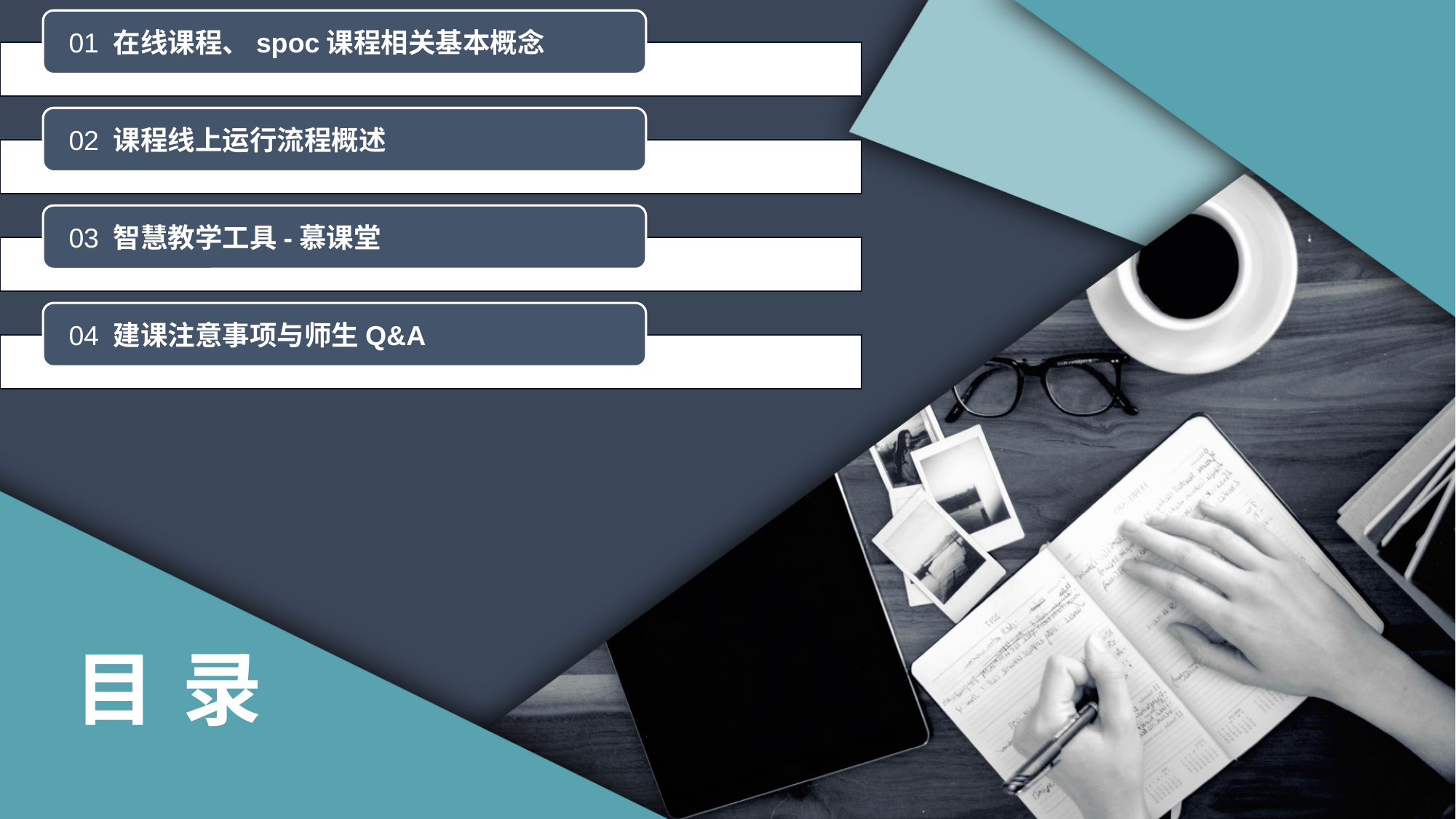

01 在线课程、spoc课程相关基本概念

02 课程线上运行流程概述

03 智慧教学工具-慕课堂

04 建课注意事项与师生Q&A
# 目 录